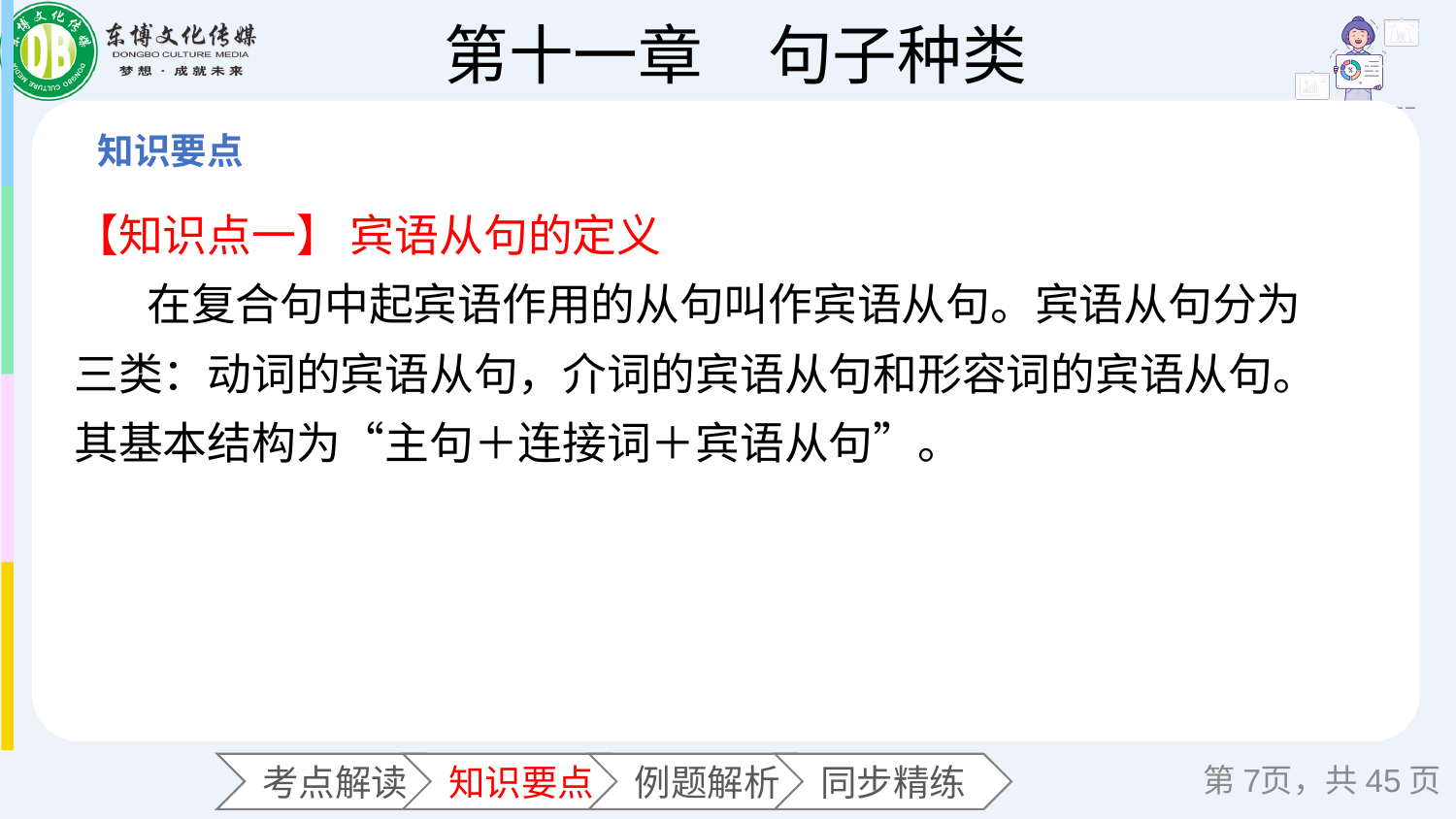

【知识点一】 宾语从句的定义
在复合句中起宾语作用的从句叫作宾语从句。宾语从句分为三类：动词的宾语从句，介词的宾语从句和形容词的宾语从句。其基本结构为“主句＋连接词＋宾语从句”。
第7页，共45页